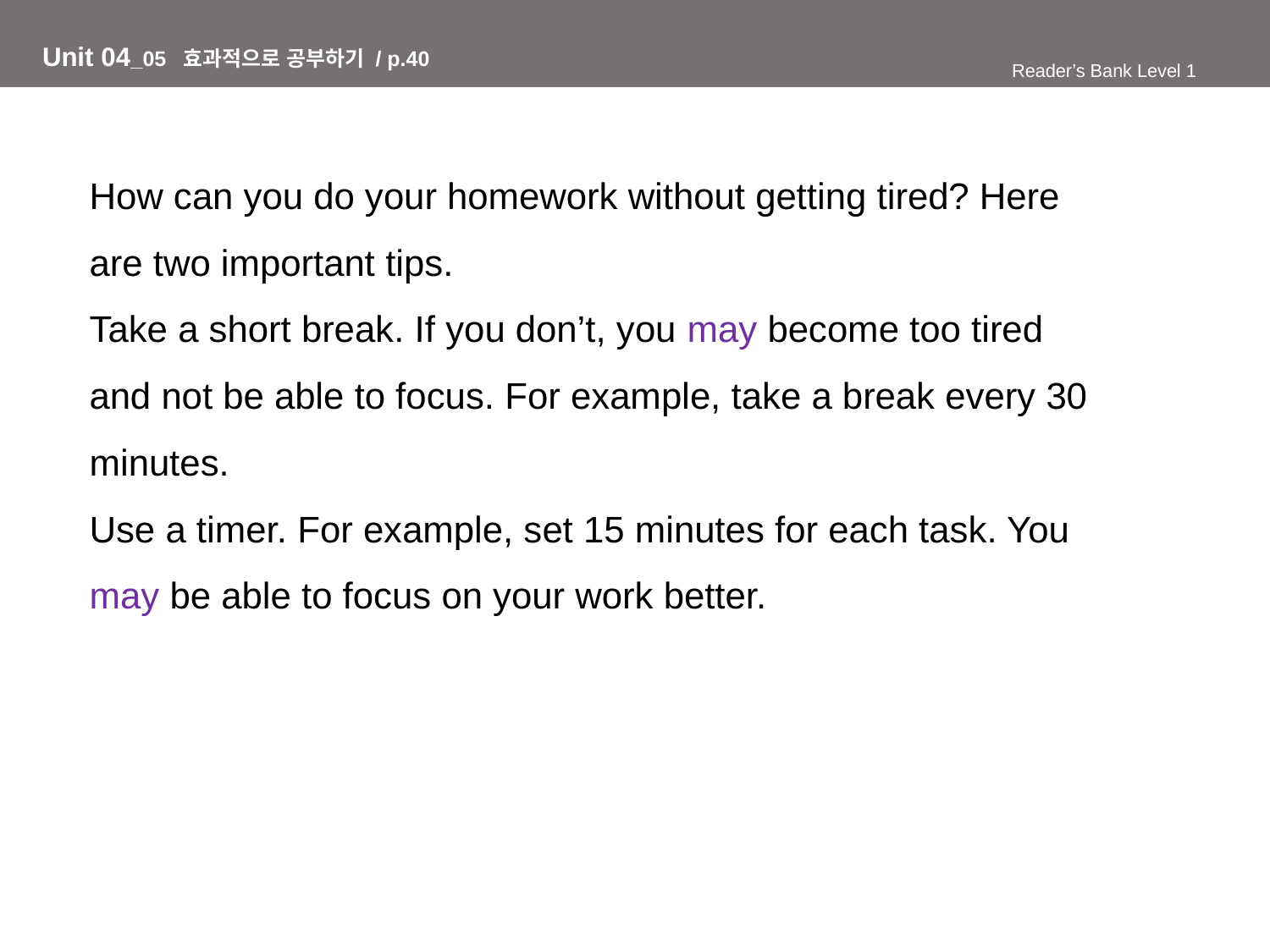

# Unit 04_05  효과적으로 공부하기 / p.40
Reader’s Bank Level 1

How can you do your homework without getting tired? Here
are two important tips.
Take a short break. If you don’t, you may become too tired
and not be able to focus. For example, take a break every 30
minutes.
Use a timer. For example, set 15 minutes for each task. You
may be able to focus on your work better.